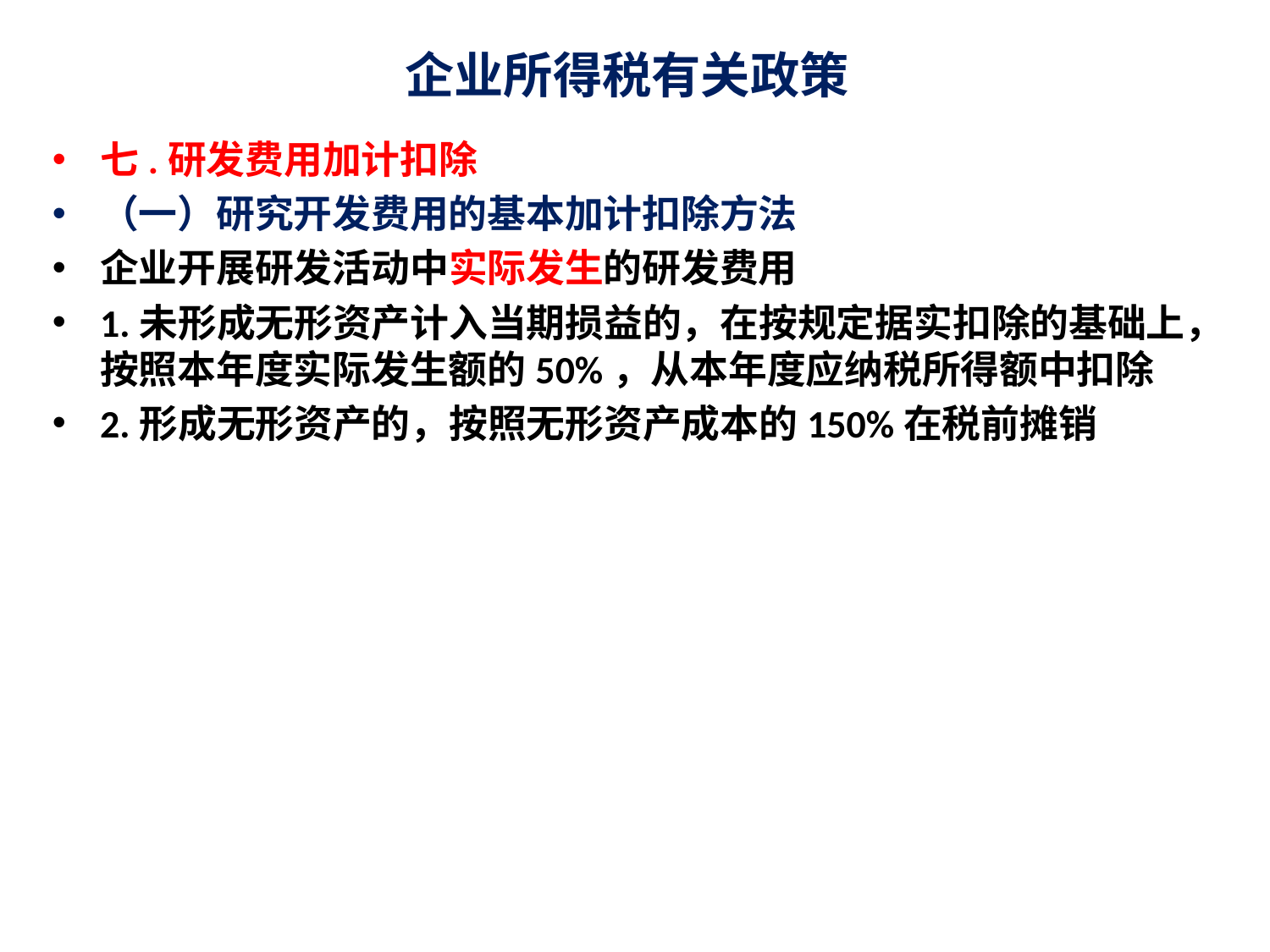

# 企业所得税有关政策
七.研发费用加计扣除
（一）研究开发费用的基本加计扣除方法
企业开展研发活动中实际发生的研发费用
1.未形成无形资产计入当期损益的，在按规定据实扣除的基础上，按照本年度实际发生额的50%，从本年度应纳税所得额中扣除
2.形成无形资产的，按照无形资产成本的150%在税前摊销